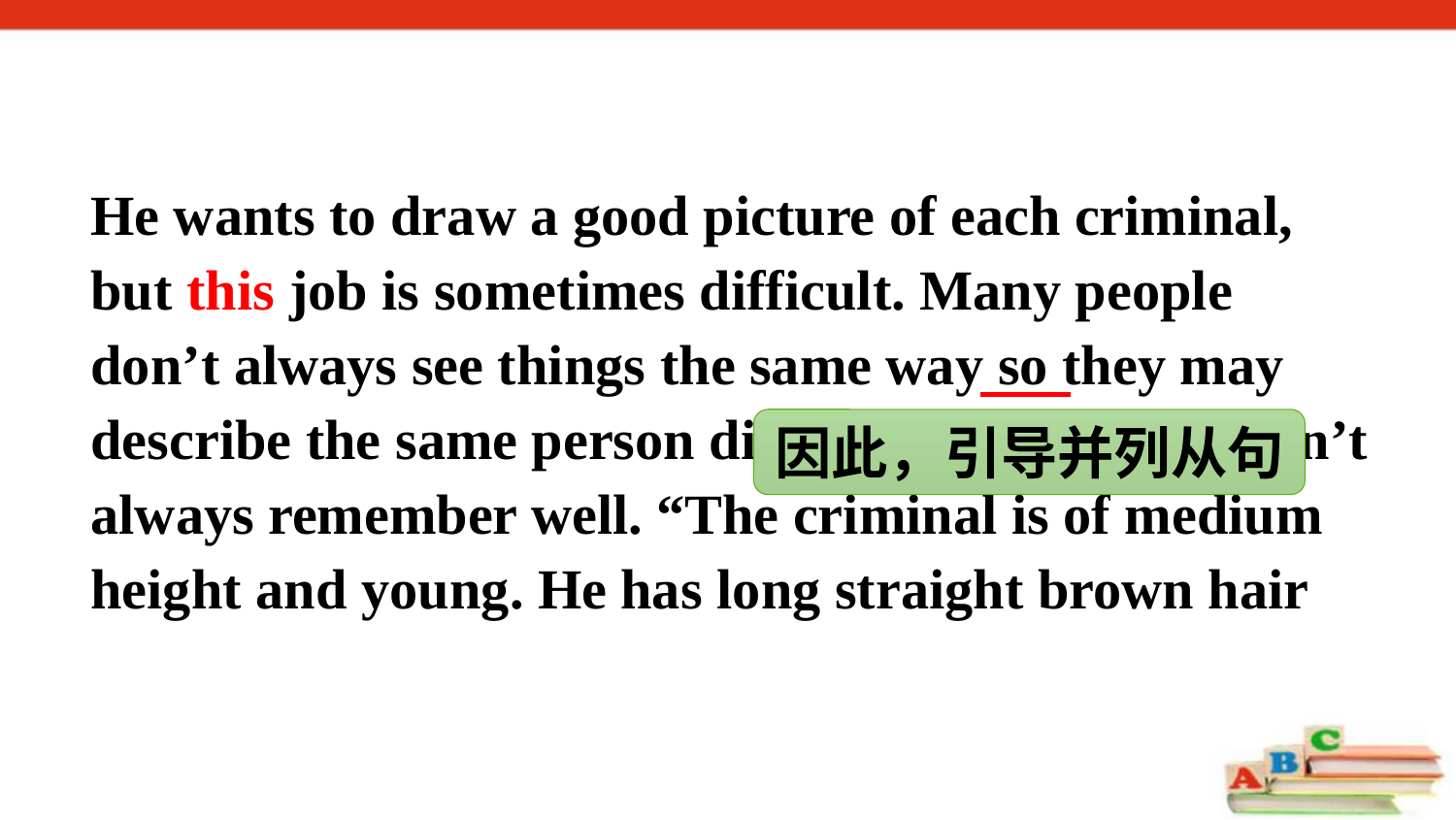

He wants to draw a good picture of each criminal, but this job is sometimes difficult. Many people don’t always see things the same way so they may describe the same person differently. Also, they don’t always remember well. “The criminal is of medium height and young. He has long straight brown hair
因此，引导并列从句